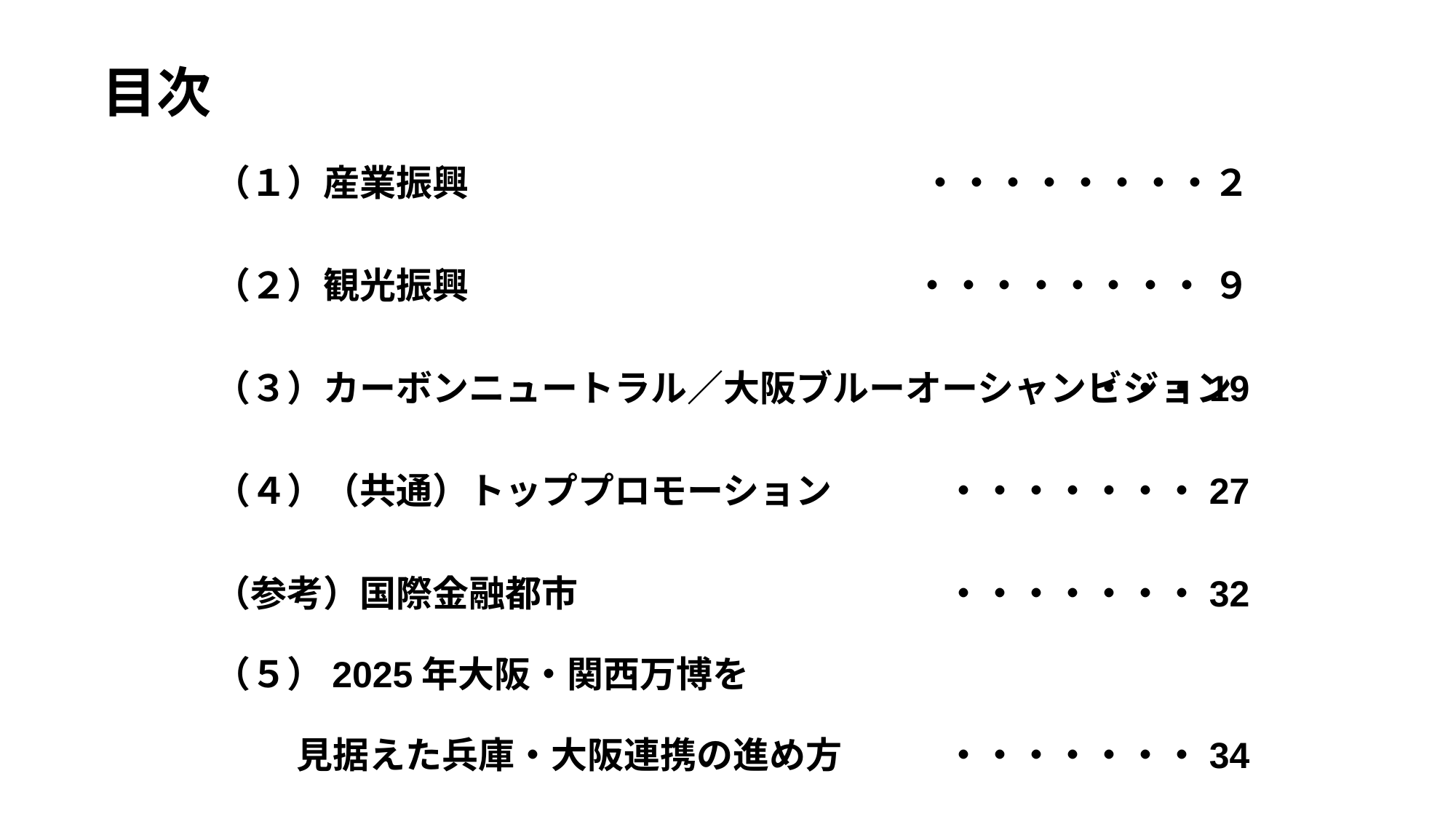

目次
・・・・・・・・２
・・・・・・・・ ９
・・・19
・・・・・・・27
・・・・・・・32

・・・・・・・34
（１）産業振興
（２）観光振興
（３）カーボンニュートラル／大阪ブルーオーシャンビジョン
（４）（共通）トッププロモーション
（参考）国際金融都市
（５）2025年大阪・関西万博を
         見据えた兵庫・大阪連携の進め方